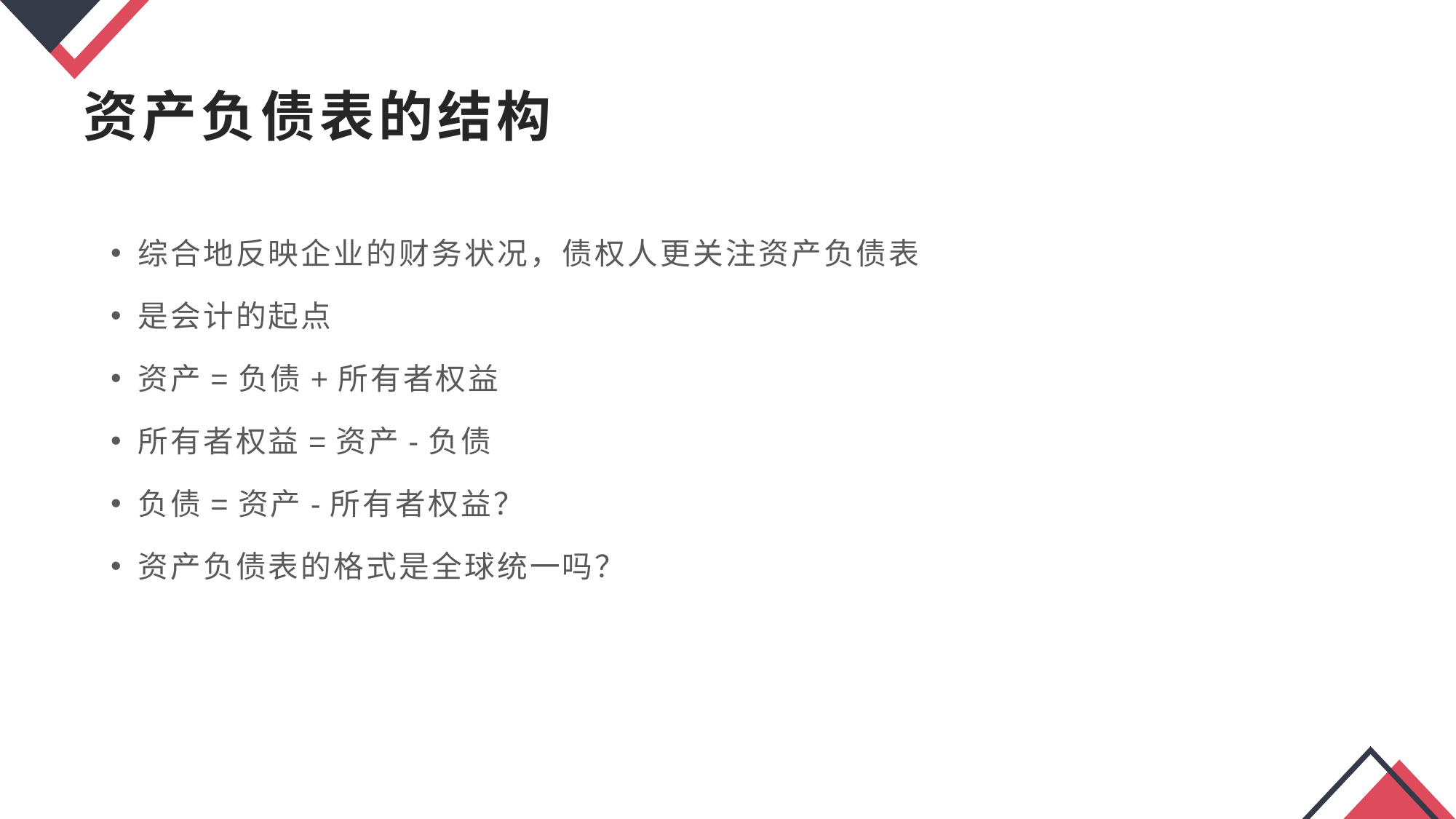

资产负债表的结构
综合地反映企业的财务状况，债权人更关注资产负债表
是会计的起点
资产=负债+所有者权益
所有者权益=资产-负债
负债=资产-所有者权益？
资产负债表的格式是全球统一吗？